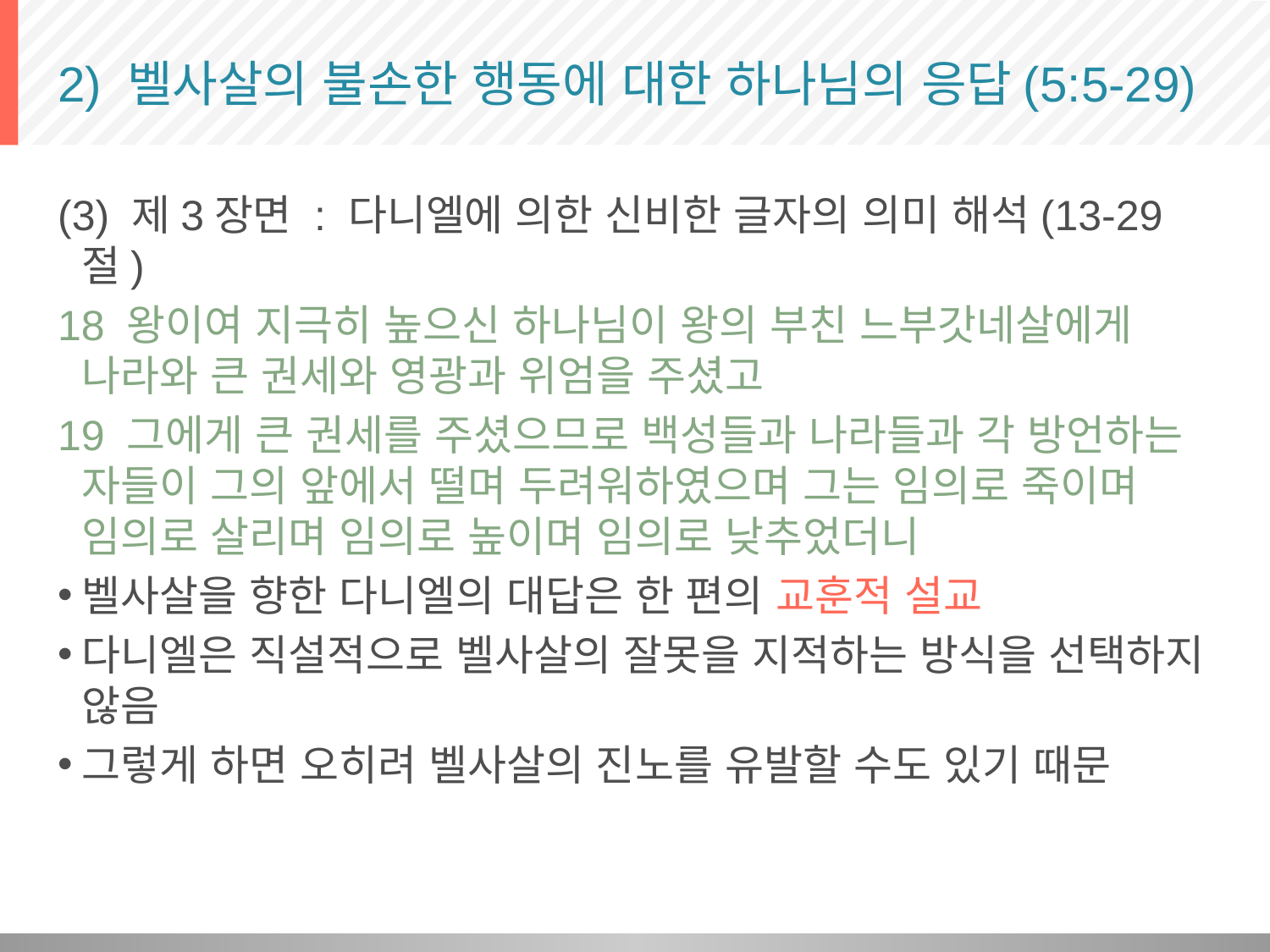

# 2) 벨사살의 불손한 행동에 대한 하나님의 응답(5:5-29)
(3) 제3장면 : 다니엘에 의한 신비한 글자의 의미 해석(13-29절)
18 왕이여 지극히 높으신 하나님이 왕의 부친 느부갓네살에게 나라와 큰 권세와 영광과 위엄을 주셨고
19 그에게 큰 권세를 주셨으므로 백성들과 나라들과 각 방언하는 자들이 그의 앞에서 떨며 두려워하였으며 그는 임의로 죽이며 임의로 살리며 임의로 높이며 임의로 낮추었더니
벨사살을 향한 다니엘의 대답은 한 편의 교훈적 설교
다니엘은 직설적으로 벨사살의 잘못을 지적하는 방식을 선택하지 않음
그렇게 하면 오히려 벨사살의 진노를 유발할 수도 있기 때문